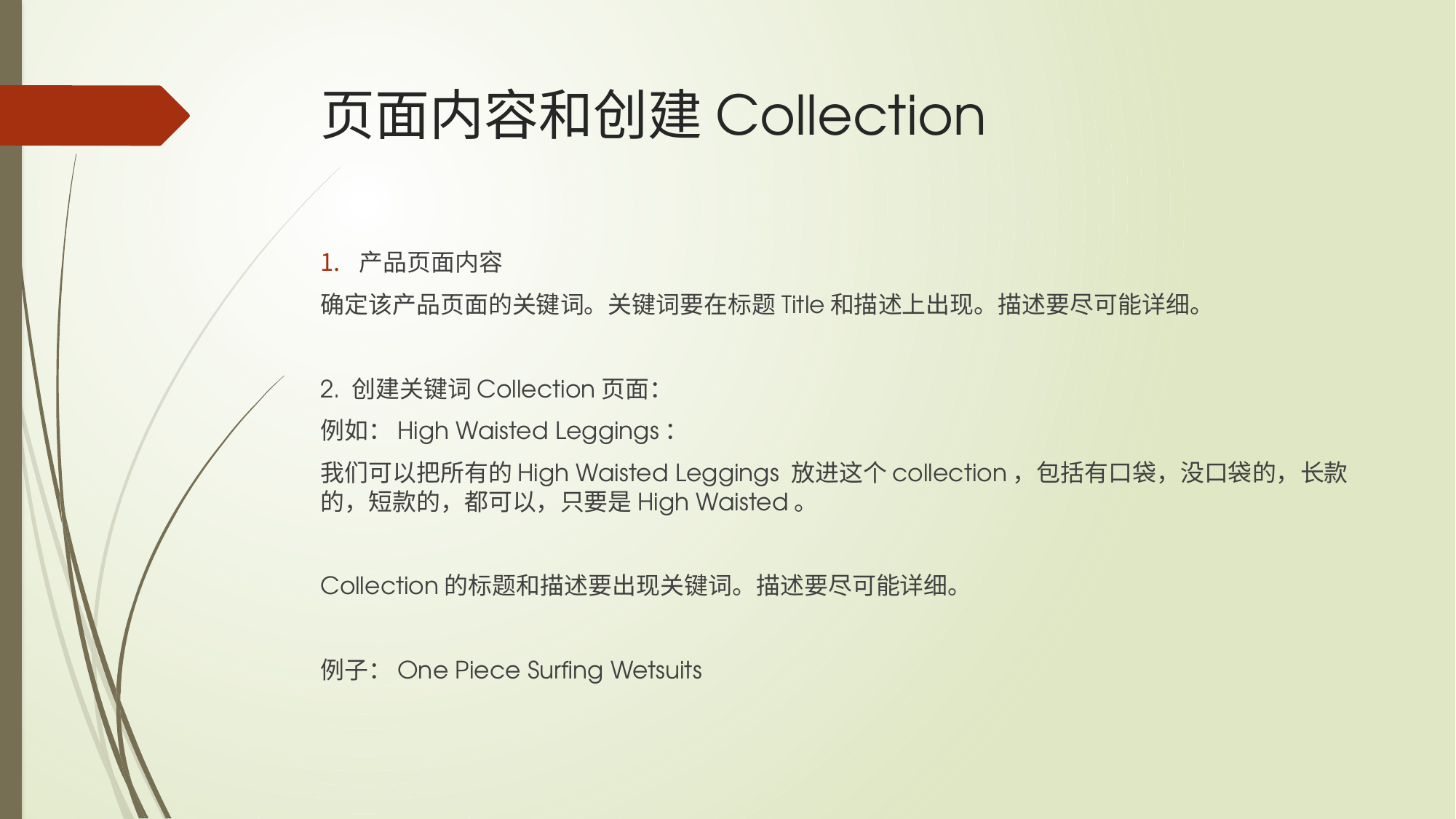

# 页面内容和创建Collection
产品页面内容
确定该产品页面的关键词。关键词要在标题Title和描述上出现。描述要尽可能详细。

2. 创建关键词Collection页面：
例如：High Waisted Leggings：
我们可以把所有的High Waisted Leggings 放进这个collection，包括有口袋，没口袋的，长款的，短款的，都可以，只要是High Waisted。

Collection的标题和描述要出现关键词。描述要尽可能详细。

例子：One Piece Surfing Wetsuits